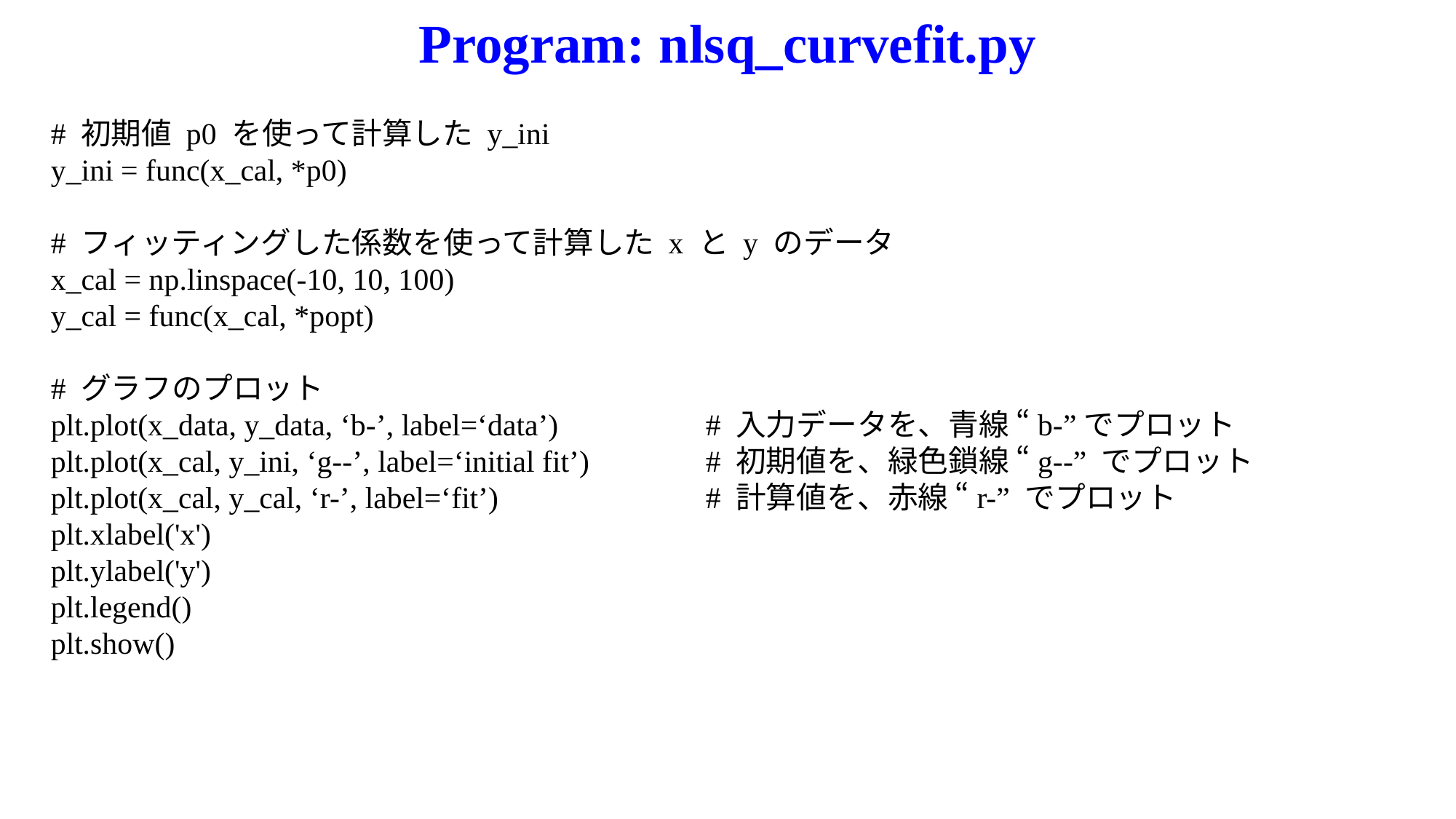

Program: nlsq_curvefit.py
# 初期値 p0 を使って計算した y_ini
y_ini = func(x_cal, *p0)

# フィッティングした係数を使って計算した x と y のデータ
x_cal = np.linspace(-10, 10, 100)
y_cal = func(x_cal, *popt)

# グラフのプロット
plt.plot(x_data, y_data, ‘b-’, label=‘data’)		# 入力データを、青線 “b-”でプロット
plt.plot(x_cal, y_ini, ‘g--’, label=‘initial fit’)		# 初期値を、緑色鎖線 “g--” でプロット
plt.plot(x_cal, y_cal, ‘r-’, label=‘fit’)		# 計算値を、赤線 “r-” でプロット
plt.xlabel('x')
plt.ylabel('y')
plt.legend()
plt.show()